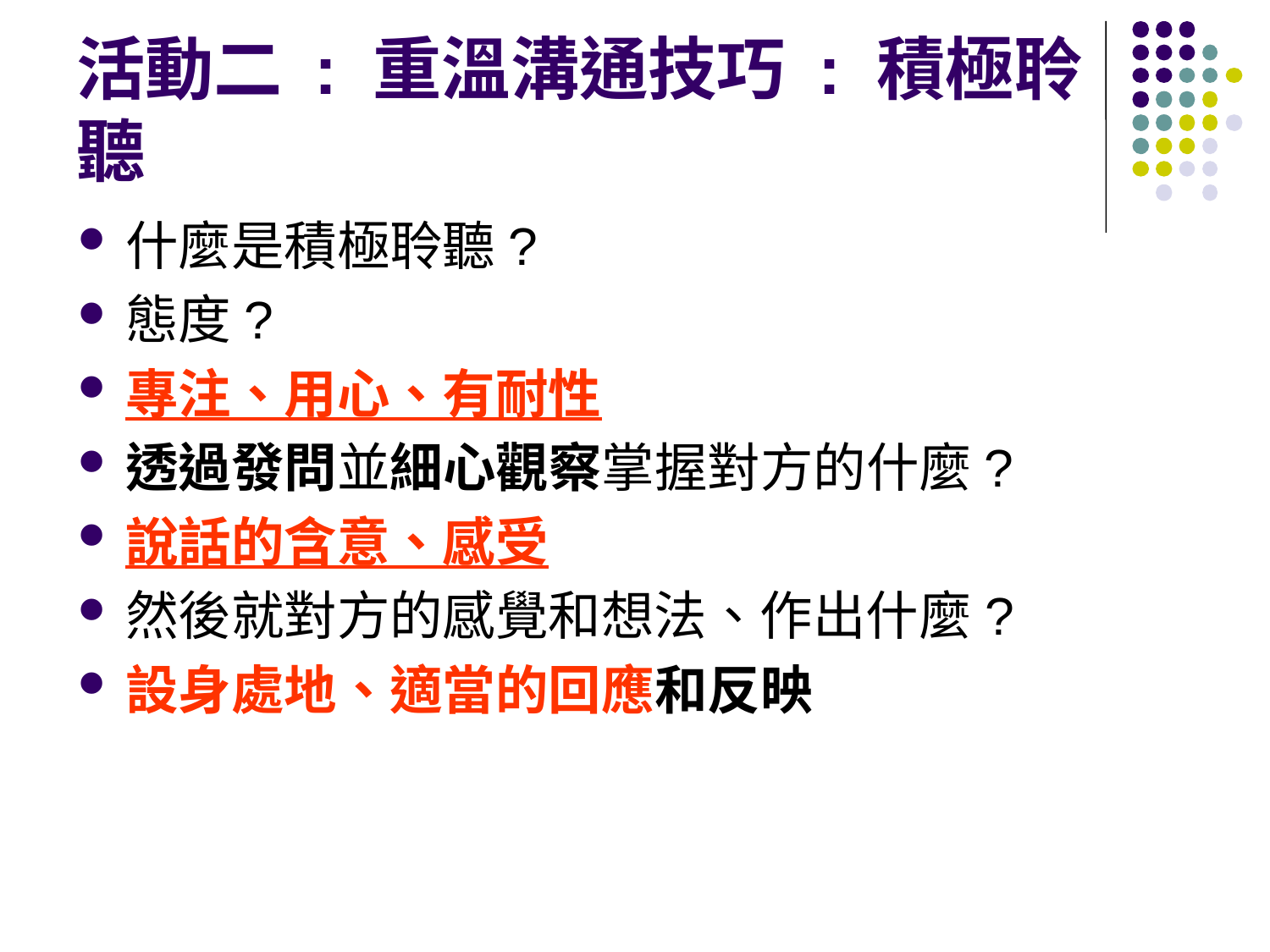

# 活動二 : 重溫溝通技巧 : 積極聆聽
什麼是積極聆聽?
態度?
專注、用心、有耐性
透過發問並細心觀察掌握對方的什麼?
說話的含意、感受
然後就對方的感覺和想法、作出什麼?
設身處地、適當的回應和反映